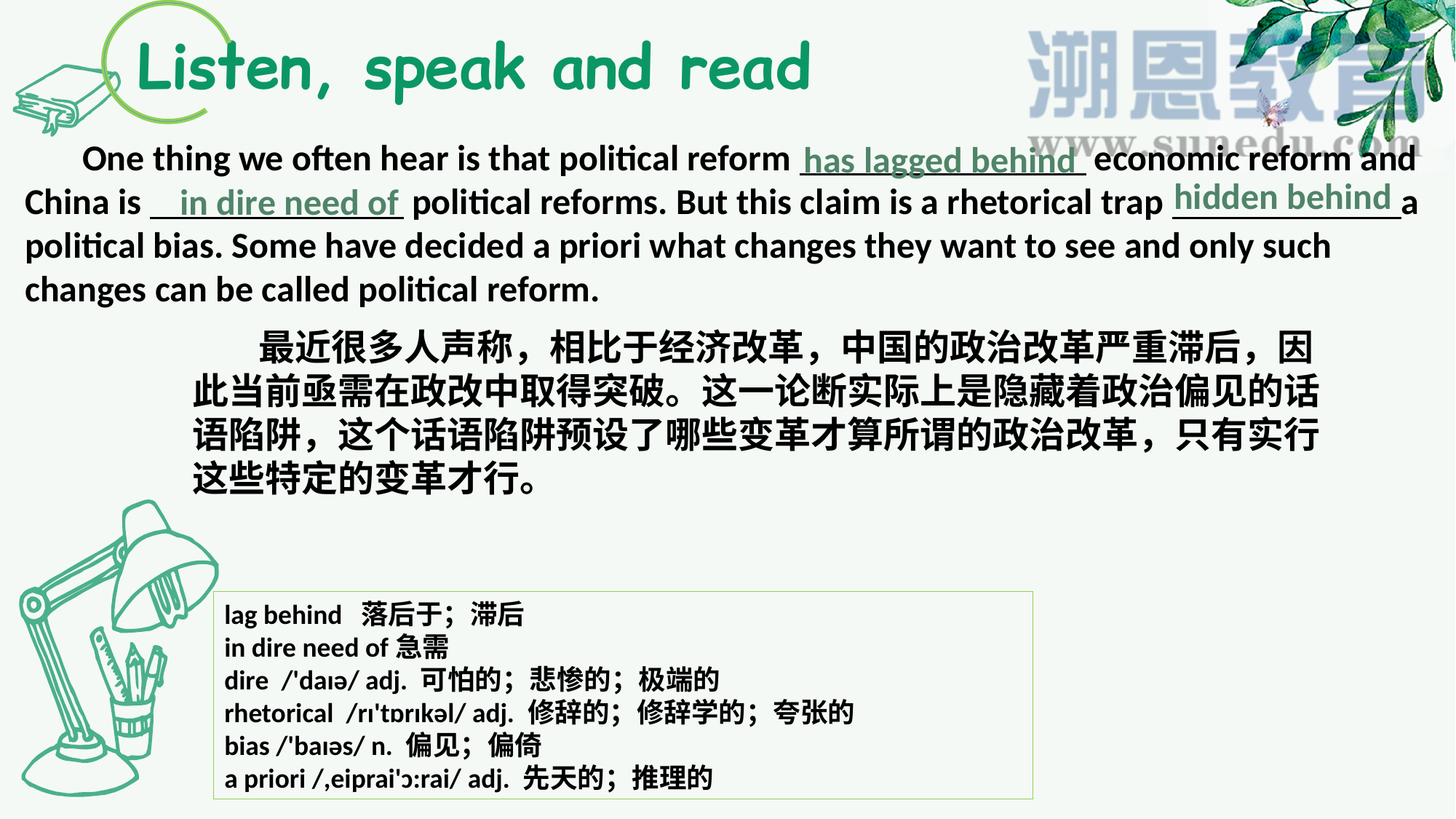

Listen, speak and read

       One thing we often hear is that political reform                                     economic reform and China is                                 political reforms. But this claim is a rhetorical trap                             a political bias. Some have decided a priori what changes they want to see and only such changes can be called political reform.
has lagged behind
hidden behind
in dire need of
       最近很多人声称，相比于经济改革，中国的政治改革严重滞后，因此当前亟需在政改中取得突破。这一论断实际上是隐藏着政治偏见的话语陷阱，这个话语陷阱预设了哪些变革才算所谓的政治改革，只有实行这些特定的变革才行。

lag behind  落后于；滞后
in dire need of急需
dire  /'daɪə/ adj. 可怕的；悲惨的；极端的
rhetorical  /rɪ'tɒrɪkəl/ adj. 修辞的；修辞学的；夸张的
bias /'baɪəs/ n. 偏见；偏倚
a priori /,eiprai'ɔ:rai/ adj. 先天的；推理的